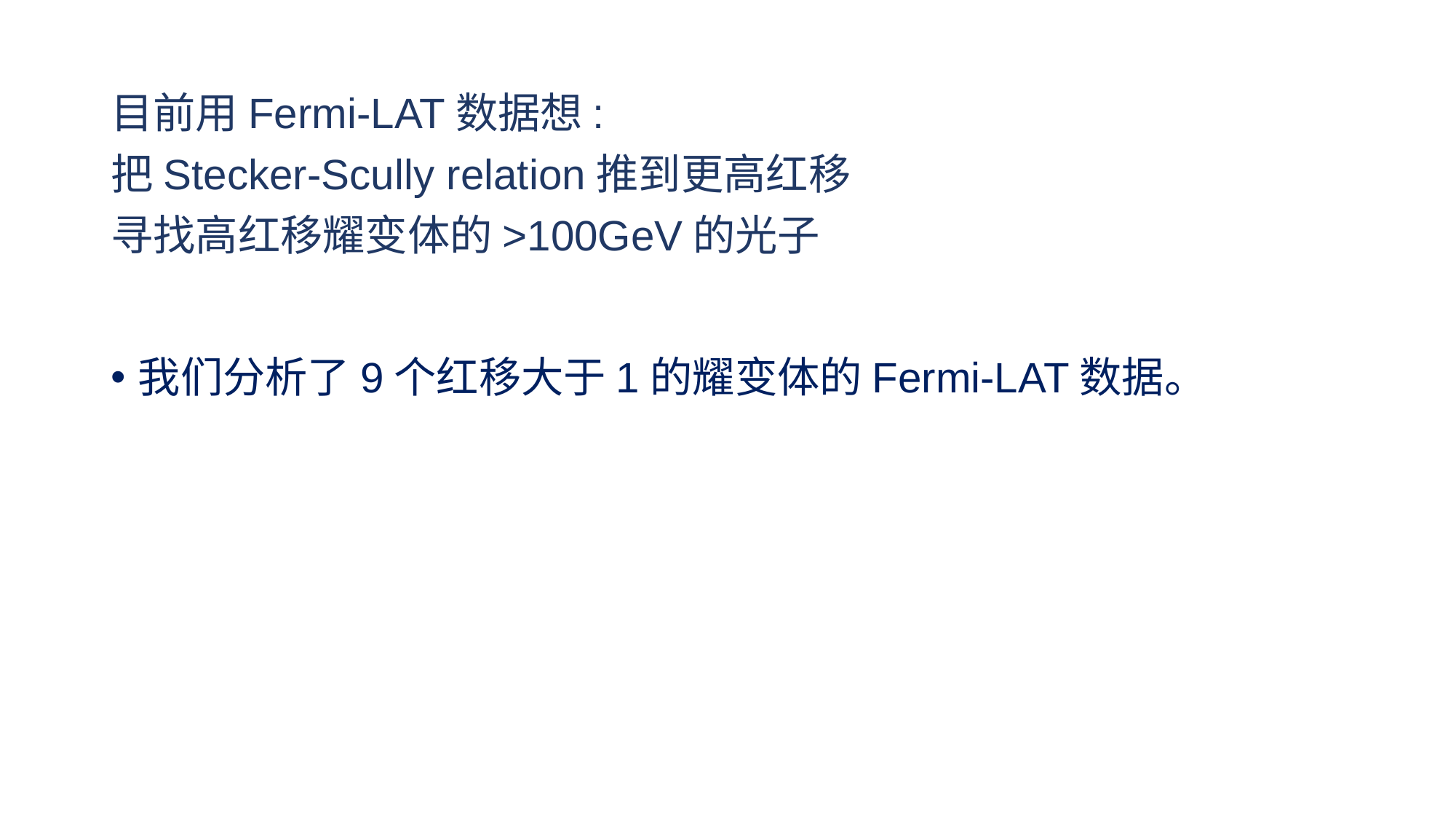

# 目前用Fermi-LAT数据想: 把Stecker-Scully relation推到更高红移 寻找高红移耀变体的>100GeV的光子
我们分析了9个红移大于1的耀变体的Fermi-LAT数据。